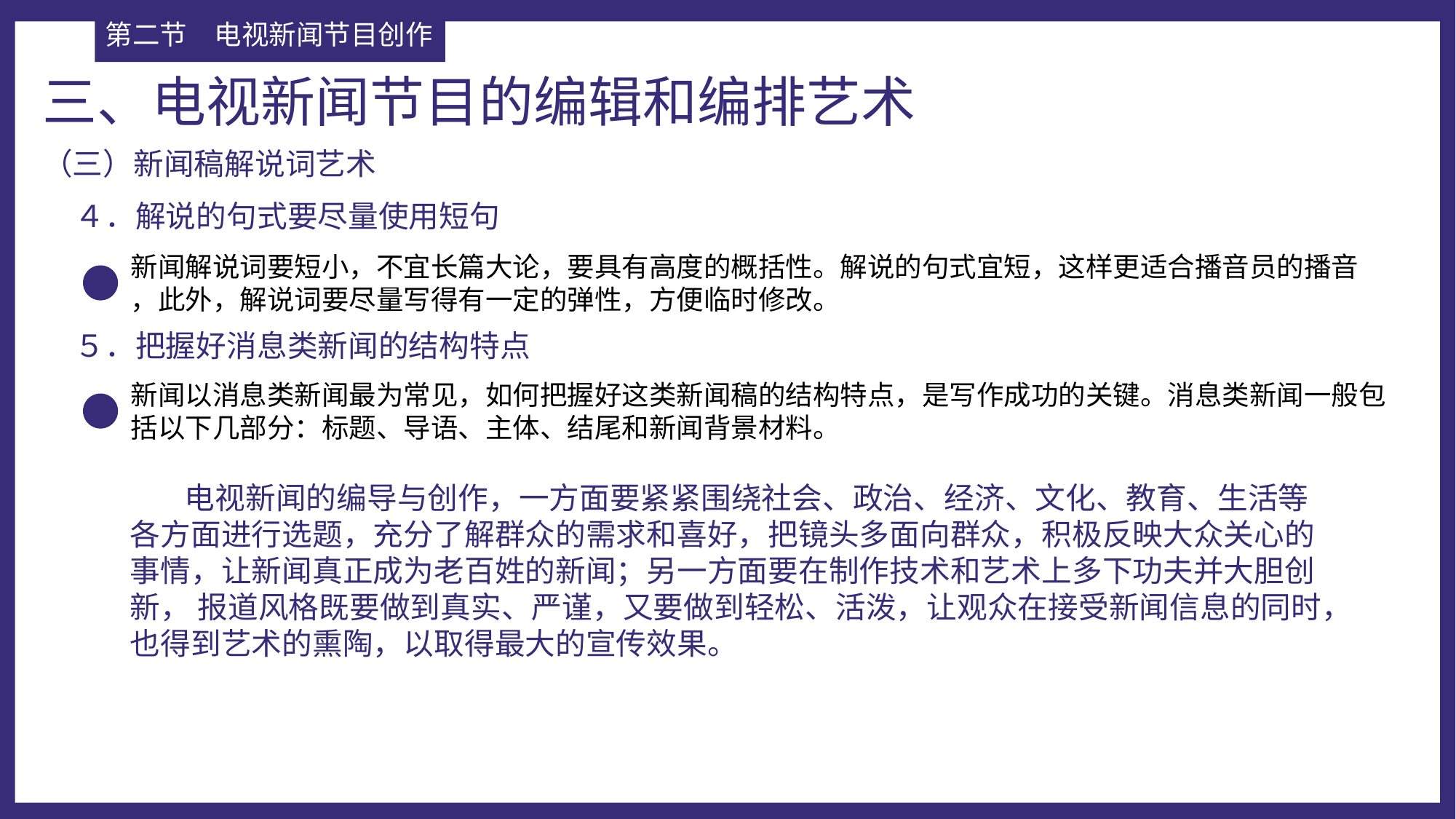

第二节	电视新闻节目创作
三、电视新闻节目的编辑和编排艺术
（三）新闻稿解说词艺术
４．解说的句式要尽量使用短句
新闻解说词要短小，不宜长篇大论，要具有高度的概括性。解说的句式宜短，这样更适合播音员的播音
，此外，解说词要尽量写得有一定的弹性，方便临时修改。

５．把握好消息类新闻的结构特点
新闻以消息类新闻最为常见，如何把握好这类新闻稿的结构特点，是写作成功的关键。消息类新闻一般包括以下几部分：标题、导语、主体、结尾和新闻背景材料。

       电视新闻的编导与创作，一方面要紧紧围绕社会、政治、经济、文化、教育、生活等各方面进行选题，充分了解群众的需求和喜好，把镜头多面向群众，积极反映大众关心的事情，让新闻真正成为老百姓的新闻；另一方面要在制作技术和艺术上多下功夫并大胆创新， 报道风格既要做到真实、严谨，又要做到轻松、活泼，让观众在接受新闻信息的同时，也得到艺术的熏陶，以取得最大的宣传效果。